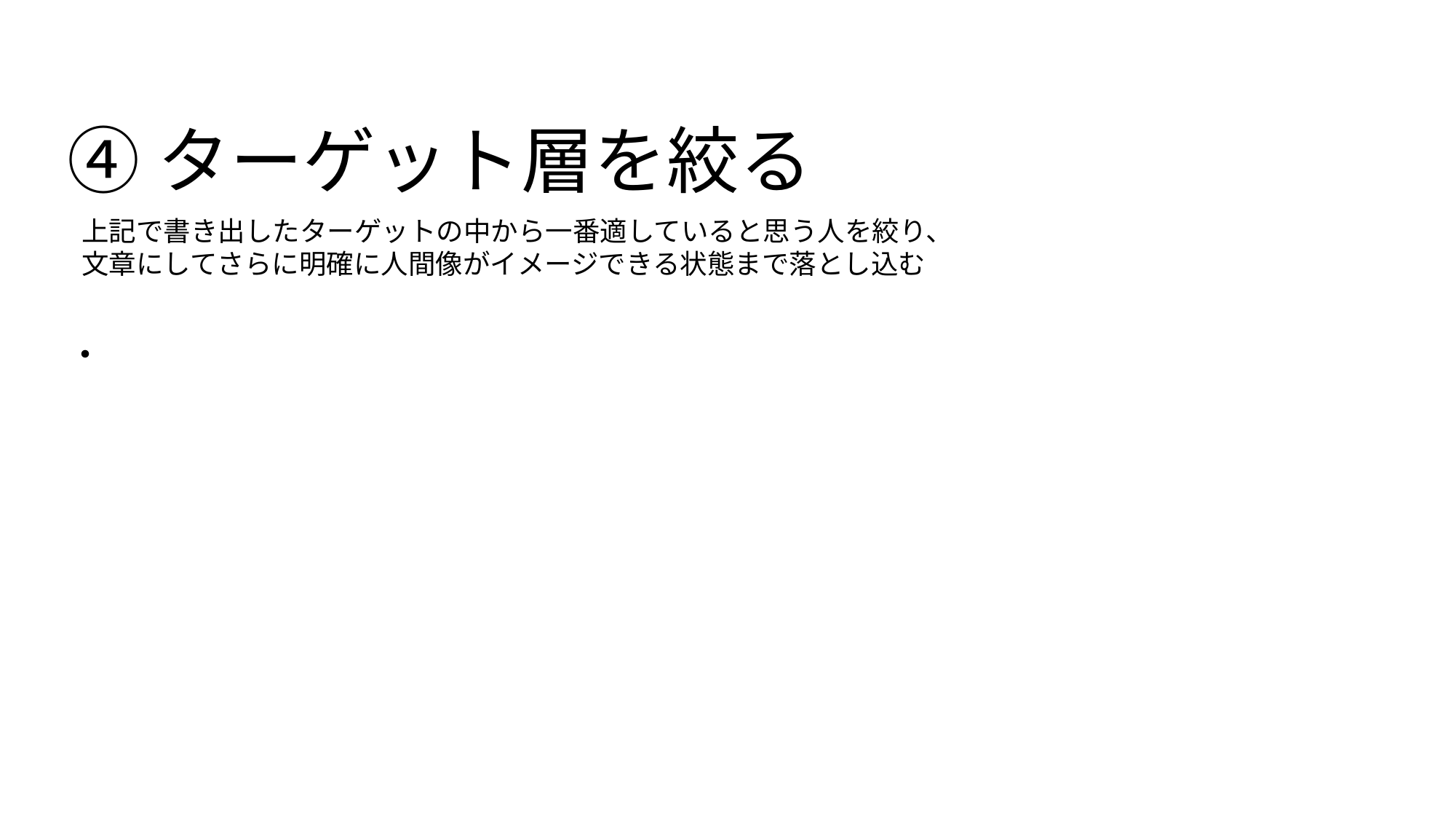

④ターゲット層を絞る
上記で書き出したターゲットの中から一番適していると思う人を絞り、
文章にしてさらに明確に人間像がイメージできる状態まで落とし込む
・